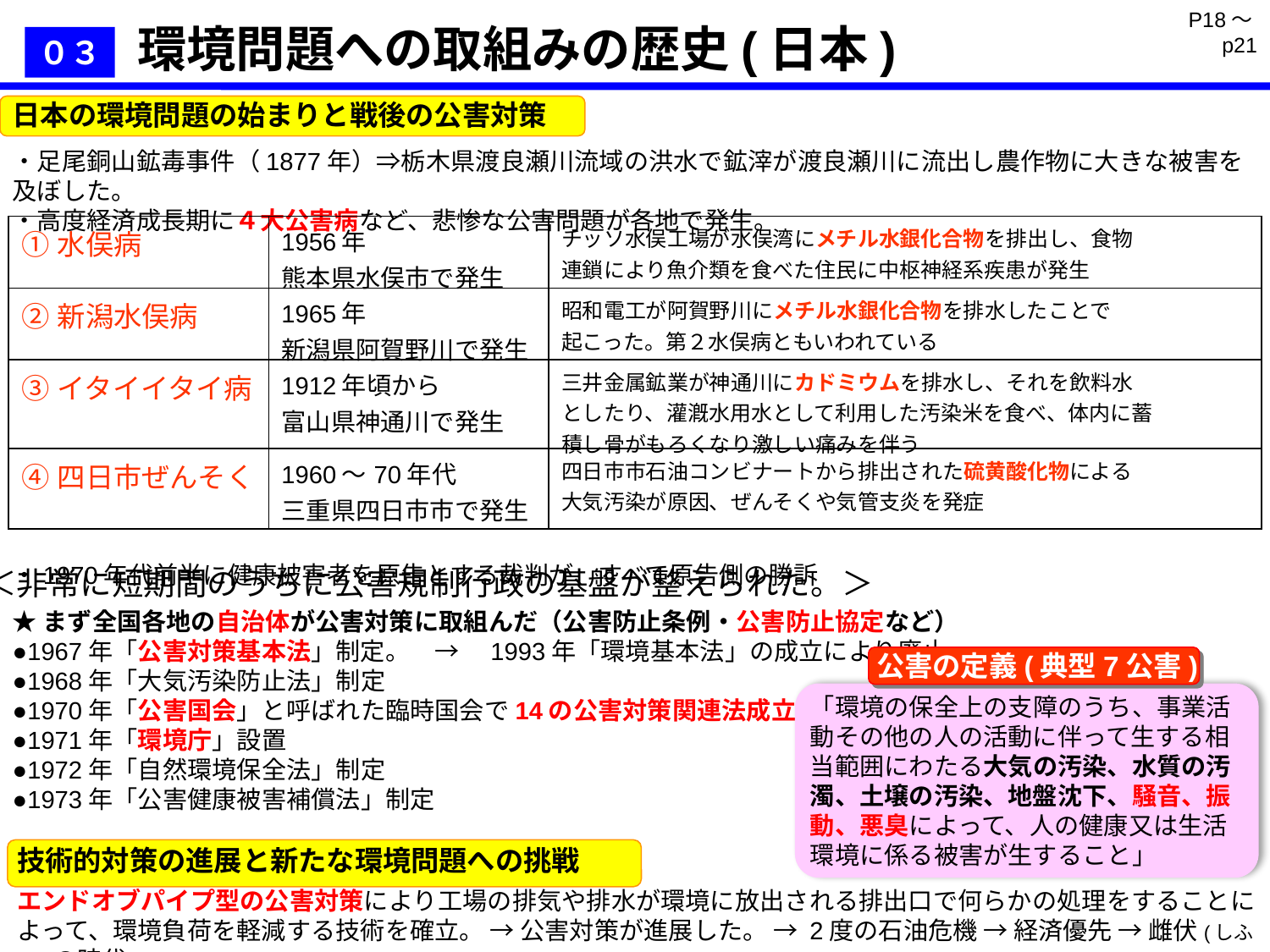

P18～p21
環境問題への取組みの歴史(日本)
０３

日本の環境問題の始まりと戦後の公害対策

・足尾銅山鉱毒事件（1877年）⇒栃木県渡良瀬川流域の洪水で鉱滓が渡良瀬川に流出し農作物に大きな被害を及ぼした。
・高度経済成長期に４大公害病など、悲惨な公害問題が各地で発生。

・1970年代前半に健康被害者を原告とする裁判が、すべて原告側の勝訴
| ①水俣病 | 1956年　 熊本県水俣市で発生 | チッソ水俣工場が水俣湾にメチル水銀化合物を排出し、食物 連鎖により魚介類を食べた住民に中枢神経系疾患が発生 |
| --- | --- | --- |
| ②新潟水俣病 | 1965年　 新潟県阿賀野川で発生 | 昭和電工が阿賀野川にメチル水銀化合物を排水したことで 起こった。第２水俣病ともいわれている |
| ③イタイイタイ病 | 1912年頃から　 富山県神通川で発生 | 三井金属鉱業が神通川にカドミウムを排水し、それを飲料水 としたり、灌漑水用水として利用した汚染米を食べ、体内に蓄 積し骨がもろくなり激しい痛みを伴う |
| ④四日市ぜんそく | 1960～70年代 三重県四日市市で発生 | 四日市市石油コンビナートから排出された硫黄酸化物による 大気汚染が原因、ぜんそくや気管支炎を発症 |
＜非常に短期間のうちに公害規制行政の基盤が整えられた。＞
★まず全国各地の自治体が公害対策に取組んだ（公害防止条例・公害防止協定など）
●1967年「公害対策基本法」制定。　→　1993年「環境基本法」の成立により廃止
●1968年「大気汚染防止法」制定
●1970年「公害国会」と呼ばれた臨時国会で14の公害対策関連法成立。
●1971年「環境庁」設置
●1972年「自然環境保全法」制定
●1973年「公害健康被害補償法」制定
公害の定義(典型7公害)

「環境の保全上の支障のうち、事業活動その他の人の活動に伴って生する相当範囲にわたる大気の汚染、水質の汚濁、土壌の汚染、地盤沈下、騒音、振動、悪臭によって、人の健康又は生活環境に係る被害が生すること」
技術的対策の進展と新たな環境問題への挑戦

エンドオブパイプ型の公害対策により工場の排気や排水が環境に放出される排出口で何らかの処理をすることによって、環境負荷を軽減する技術を確立。 → 公害対策が進展した。 → 2度の石油危機 → 経済優先 → 雌伏(しふく)の時代